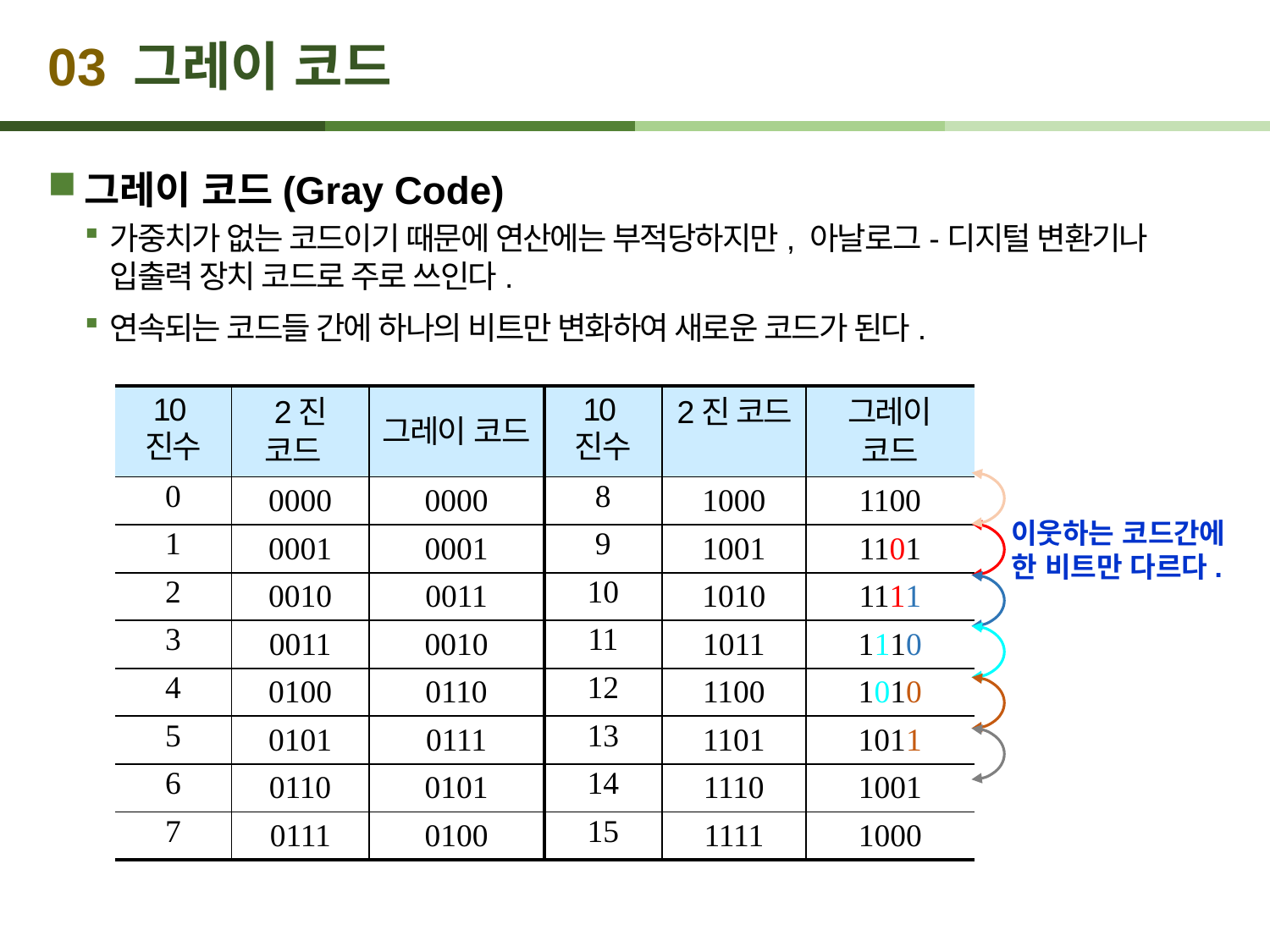

# 03 그레이 코드
그레이 코드(Gray Code)
가중치가 없는 코드이기 때문에 연산에는 부적당하지만, 아날로그-디지털 변환기나 입출력 장치 코드로 주로 쓰인다.
연속되는 코드들 간에 하나의 비트만 변화하여 새로운 코드가 된다.

| 10진수 | 2진 코드 | 그레이 코드 | 10진수 | 2진 코드 | 그레이 코드 |
| --- | --- | --- | --- | --- | --- |
| 0 | 0000 | 0000 | 8 | 1000 | 1100 |
| 1 | 0001 | 0001 | 9 | 1001 | 1101 |
| 2 | 0010 | 0011 | 10 | 1010 | 1111 |
| 3 | 0011 | 0010 | 11 | 1011 | 1110 |
| 4 | 0100 | 0110 | 12 | 1100 | 1010 |
| 5 | 0101 | 0111 | 13 | 1101 | 1011 |
| 6 | 0110 | 0101 | 14 | 1110 | 1001 |
| 7 | 0111 | 0100 | 15 | 1111 | 1000 |

이웃하는 코드간에
한 비트만 다르다.